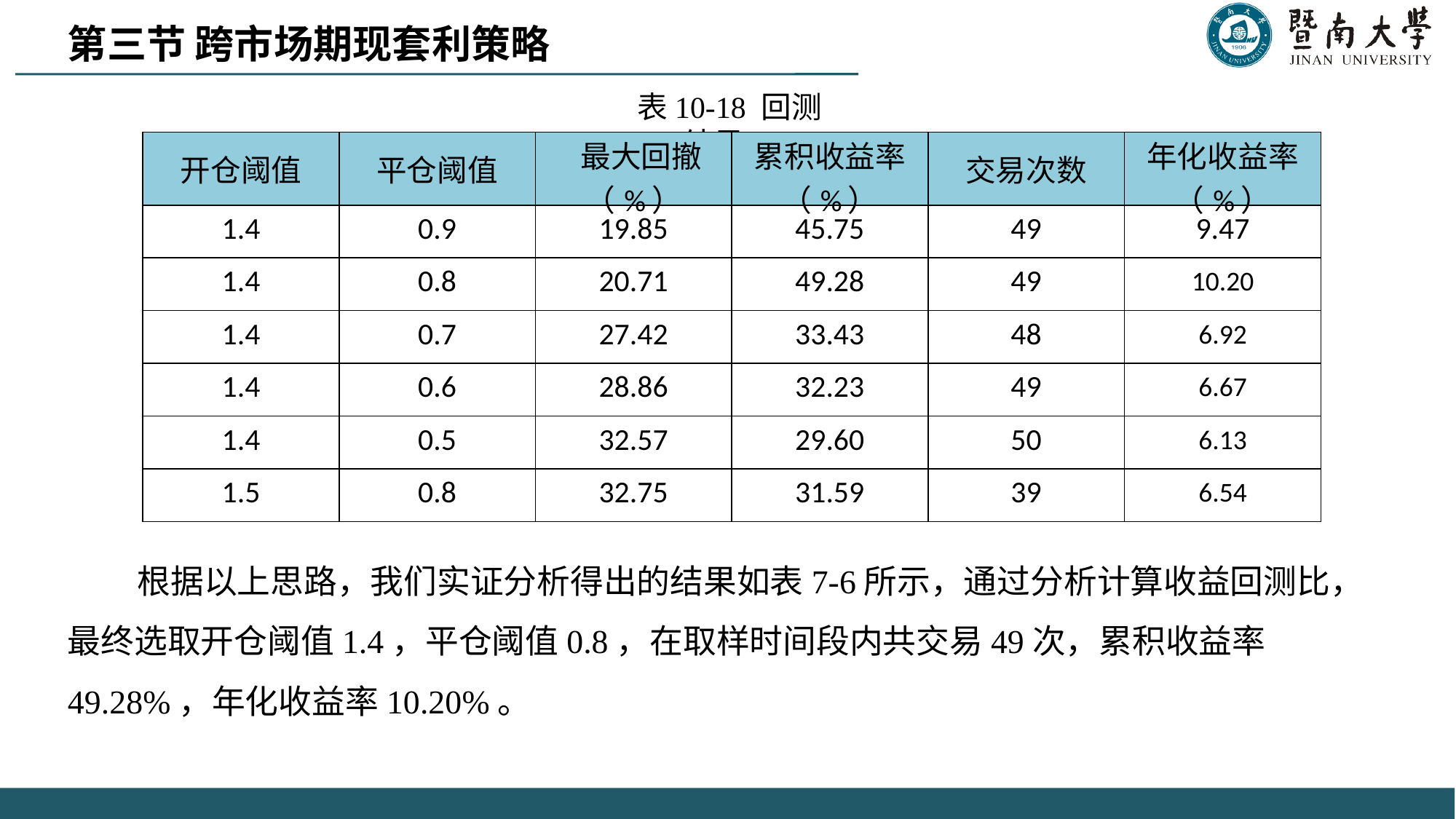

第三节 跨市场期现套利策略
表10-18 回测结果
| 开仓阈值 | 平仓阈值 | 最大回撤（%） | 累积收益率（%） | 交易次数 | 年化收益率（%） |
| --- | --- | --- | --- | --- | --- |
| 1.4 | 0.9 | 19.85 | 45.75 | 49 | 9.47 |
| 1.4 | 0.8 | 20.71 | 49.28 | 49 | 10.20 |
| 1.4 | 0.7 | 27.42 | 33.43 | 48 | 6.92 |
| 1.4 | 0.6 | 28.86 | 32.23 | 49 | 6.67 |
| 1.4 | 0.5 | 32.57 | 29.60 | 50 | 6.13 |
| 1.5 | 0.8 | 32.75 | 31.59 | 39 | 6.54 |
    根据以上思路，我们实证分析得出的结果如表7-6所示，通过分析计算收益回测比，最终选取开仓阈值1.4，平仓阈值0.8，在取样时间段内共交易49次，累积收益率49.28%，年化收益率10.20%。